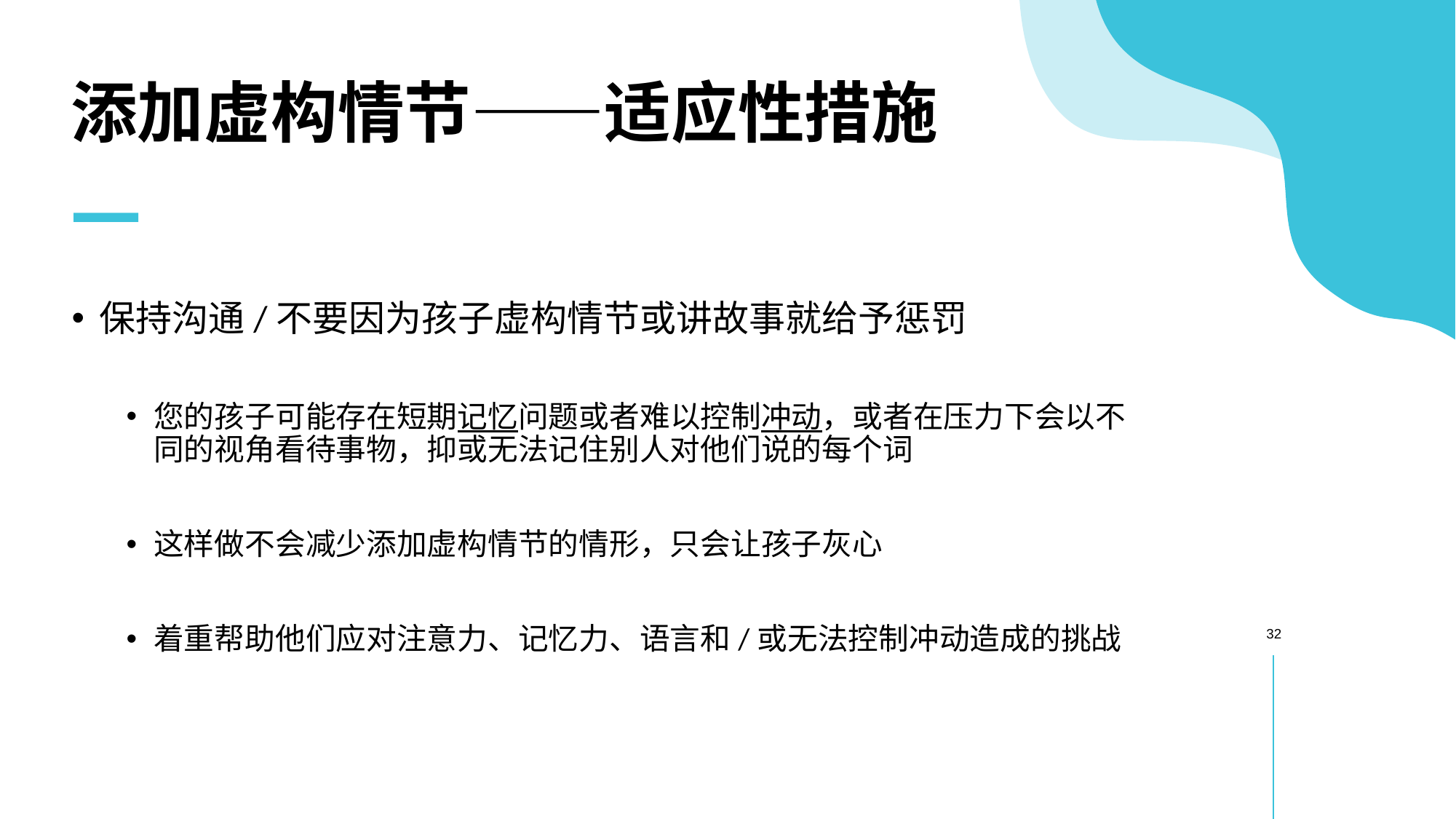

# 添加虚构情节——适应性措施

保持沟通/不要因为孩子虚构情节或讲故事就给予惩罚

您的孩子可能存在短期记忆问题或者难以控制冲动，或者在压力下会以不同的视角看待事物，抑或无法记住别人对他们说的每个词

这样做不会减少添加虚构情节的情形，只会让孩子灰心

着重帮助他们应对注意力、记忆力、语言和/或无法控制冲动造成的挑战
32